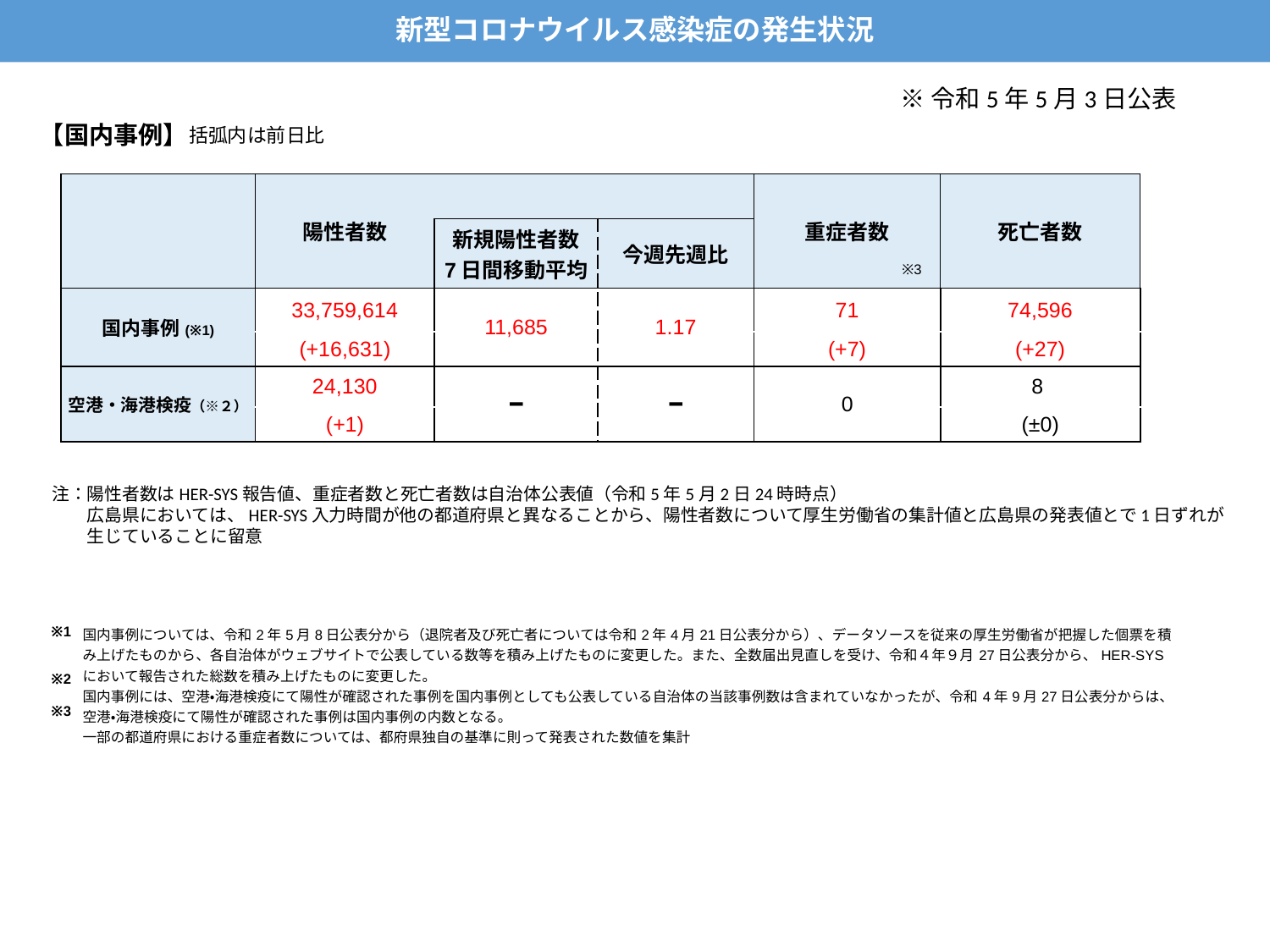

新型コロナウイルス感染症の発生状況
※令和5年5月3日公表
【国内事例】
括弧内は前日比
|  | 陽性者数 |  |  | 重症者数 | 死亡者数 |
| --- | --- | --- | --- | --- | --- |
|  |  | 新規陽性者数 7日間移動平均 | 今週先週比 |  |  |
| 国内事例(※1) | 33,759,614 | 11,685 | 1.17 | 71 | 74,596 |
|  | (+16,631) |  |  | (+7) | (+27) |
| 空港・海港検疫（※２） | 24,130 | ━ | ━ | 0 | 8 |
|  | (+1) |  |  |  | (±0) |
※3
注：陽性者数はHER-SYS報告値、重症者数と死亡者数は自治体公表値（令和5年5月2日24時時点）
　　広島県においては、HER-SYS入力時間が他の都道府県と異なることから、陽性者数について厚生労働省の集計値と広島県の発表値とで1日ずれが
　　生じていることに留意

| ※1 ※2 ※3 | 国内事例については、令和2年5月8日公表分から（退院者及び死亡者については令和2年4月21日公表分から）、データソースを従来の厚生労働省が把握した個票を積み上げたものから、各自治体がウェブサイトで公表している数等を積み上げたものに変更した。また、全数届出見直しを受け、令和４年９月27日公表分から、HER-SYSにおいて報告された総数を積み上げたものに変更した。 国内事例には、空港・海港検疫にて陽性が確認された事例を国内事例としても公表している自治体の当該事例数は含まれていなかったが、令和4年9月27日公表分からは、空港・海港検疫にて陽性が確認された事例は国内事例の内数となる。 一部の都道府県における重症者数については、都府県独自の基準に則って発表された数値を集計 |
| --- | --- |